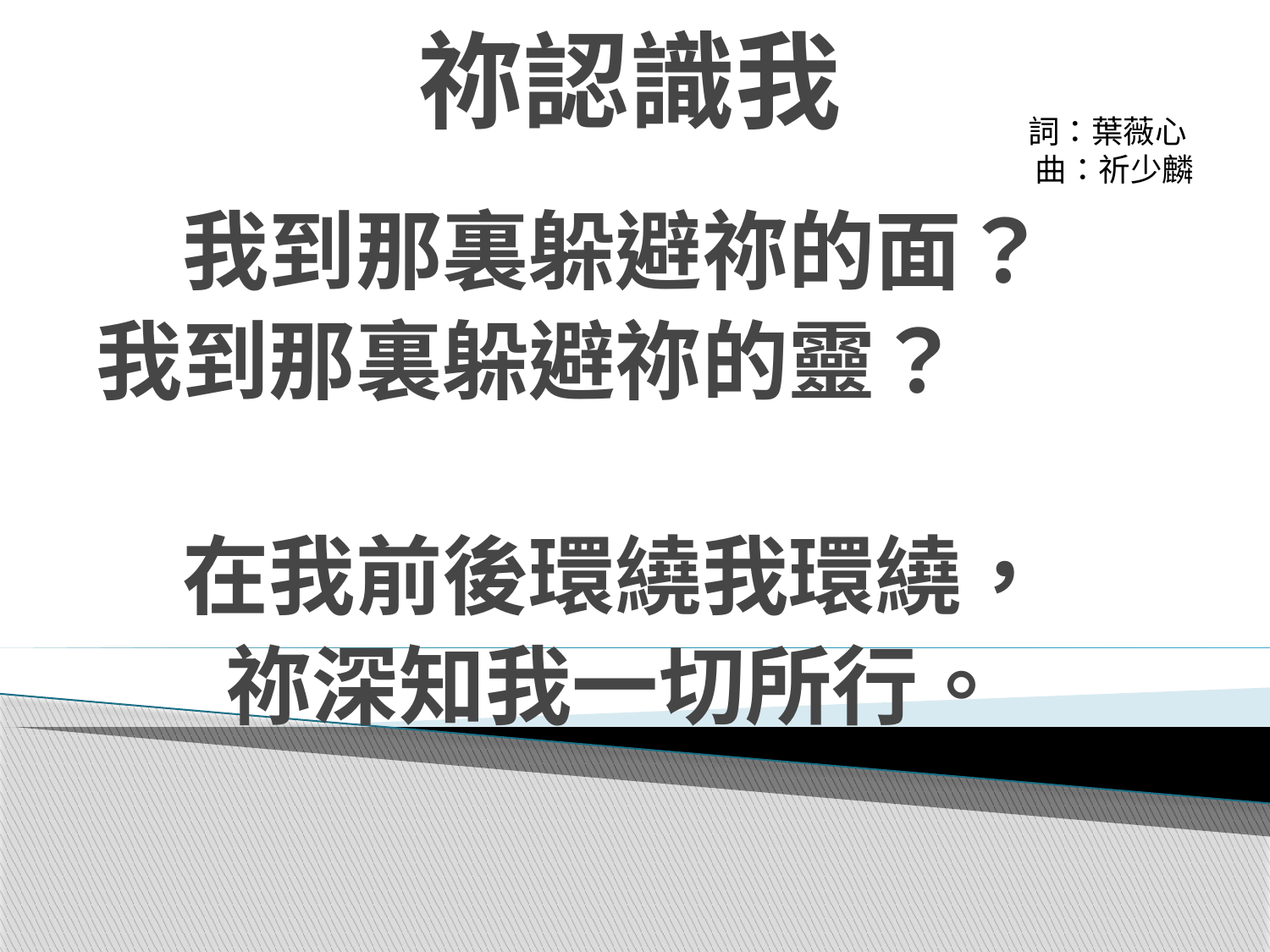

# 祢認識我
詞：葉薇心
曲：祈少麟
我到那裏躲避祢的面？
我到那裏躲避祢的靈？
在我前後環繞我環繞，
祢深知我一切所行。